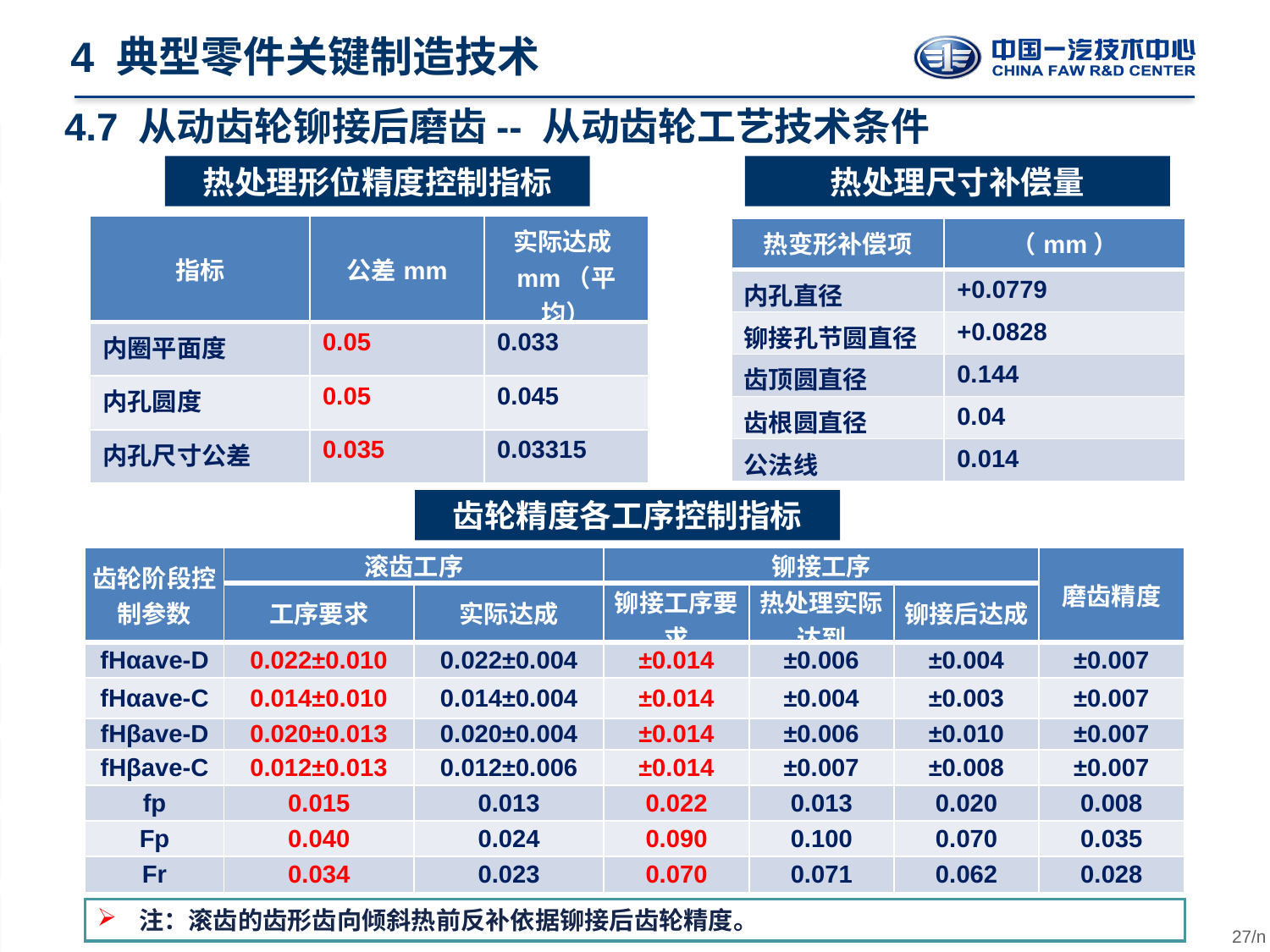

4 典型零件关键制造技术
4.7 从动齿轮铆接后磨齿-- 从动齿轮工艺技术条件
热处理形位精度控制指标
热处理尺寸补偿量
| 指标 | 公差mm | 实际达成mm（平均） |
| --- | --- | --- |
| 内圈平面度 | 0.05 | 0.033 |
| 内孔圆度 | 0.05 | 0.045 |
| 内孔尺寸公差 | 0.035 | 0.03315 |
| 热变形补偿项 | （mm） |
| --- | --- |
| 内孔直径 | +0.0779 |
| 铆接孔节圆直径 | +0.0828 |
| 齿顶圆直径 | 0.144 |
| 齿根圆直径 | 0.04 |
| 公法线 | 0.014 |
齿轮精度各工序控制指标
| 齿轮阶段控制参数 | 滚齿工序 |  | 铆接工序 |  |  | 磨齿精度 |
| --- | --- | --- | --- | --- | --- | --- |
|  | 工序要求 | 实际达成 | 铆接工序要求 | 热处理实际达到 | 铆接后达成 |  |
| fHαave-D | 0.022±0.010 | 0.022±0.004 | ±0.014 | ±0.006 | ±0.004 | ±0.007 |
| fHαave-C | 0.014±0.010 | 0.014±0.004 | ±0.014 | ±0.004 | ±0.003 | ±0.007 |
| fHβave-D | 0.020±0.013 | 0.020±0.004 | ±0.014 | ±0.006 | ±0.010 | ±0.007 |
| fHβave-C | 0.012±0.013 | 0.012±0.006 | ±0.014 | ±0.007 | ±0.008 | ±0.007 |
| fp | 0.015 | 0.013 | 0.022 | 0.013 | 0.020 | 0.008 |
| Fp | 0.040 | 0.024 | 0.090 | 0.100 | 0.070 | 0.035 |
| Fr | 0.034 | 0.023 | 0.070 | 0.071 | 0.062 | 0.028 |
 注：滚齿的齿形齿向倾斜热前反补依据铆接后齿轮精度。
27/n